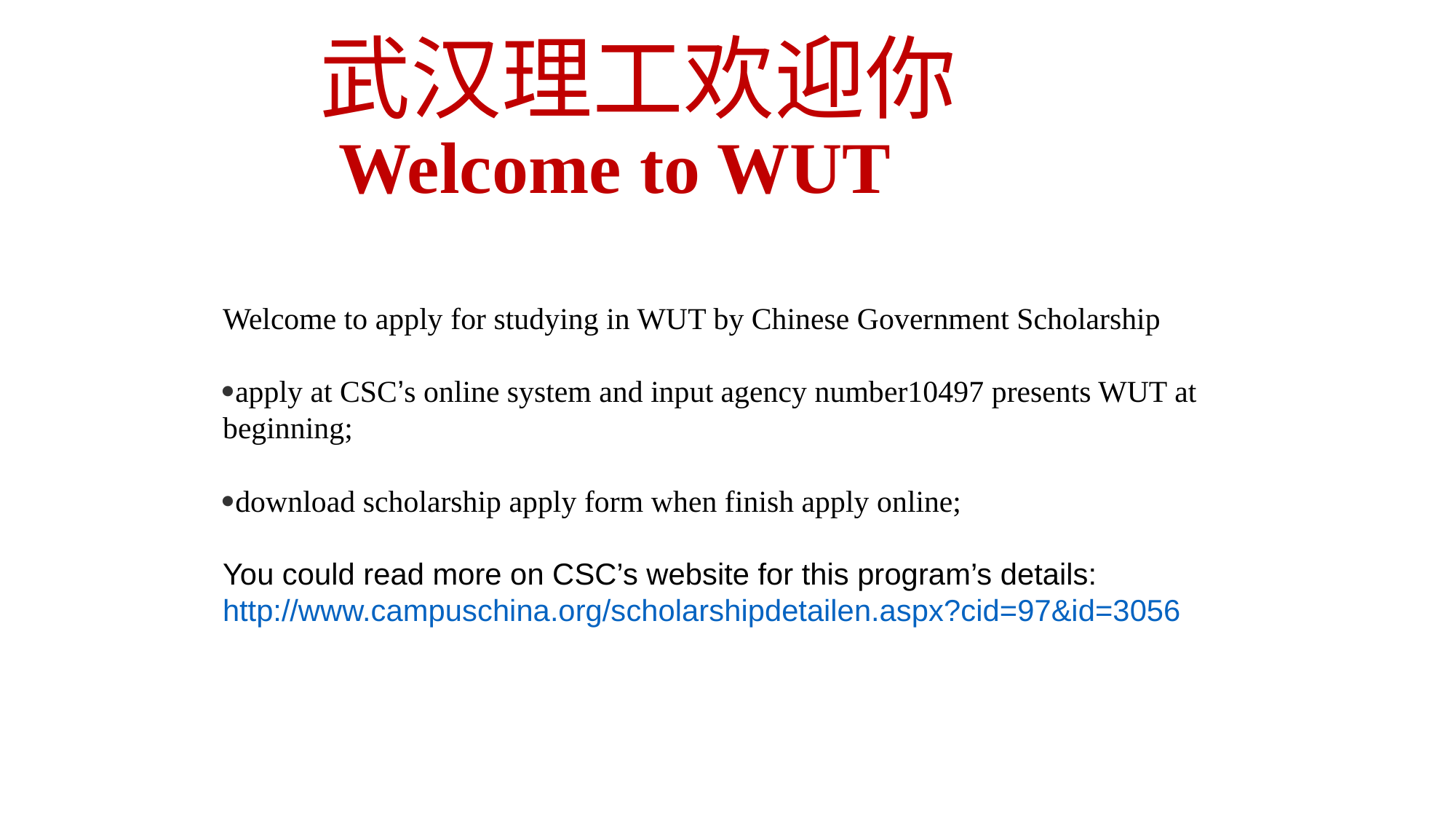

武汉理工欢迎你
# Welcome to WUT
Welcome to apply for studying in WUT by Chinese Government Scholarship

•apply at CSC’s online system and input agency number10497 presents WUT at beginning;
•download scholarship apply form when finish apply online;

You could read more on CSC’s website for this program’s details:
http://www.campuschina.org/scholarshipdetailen.aspx?cid=97&id=3056